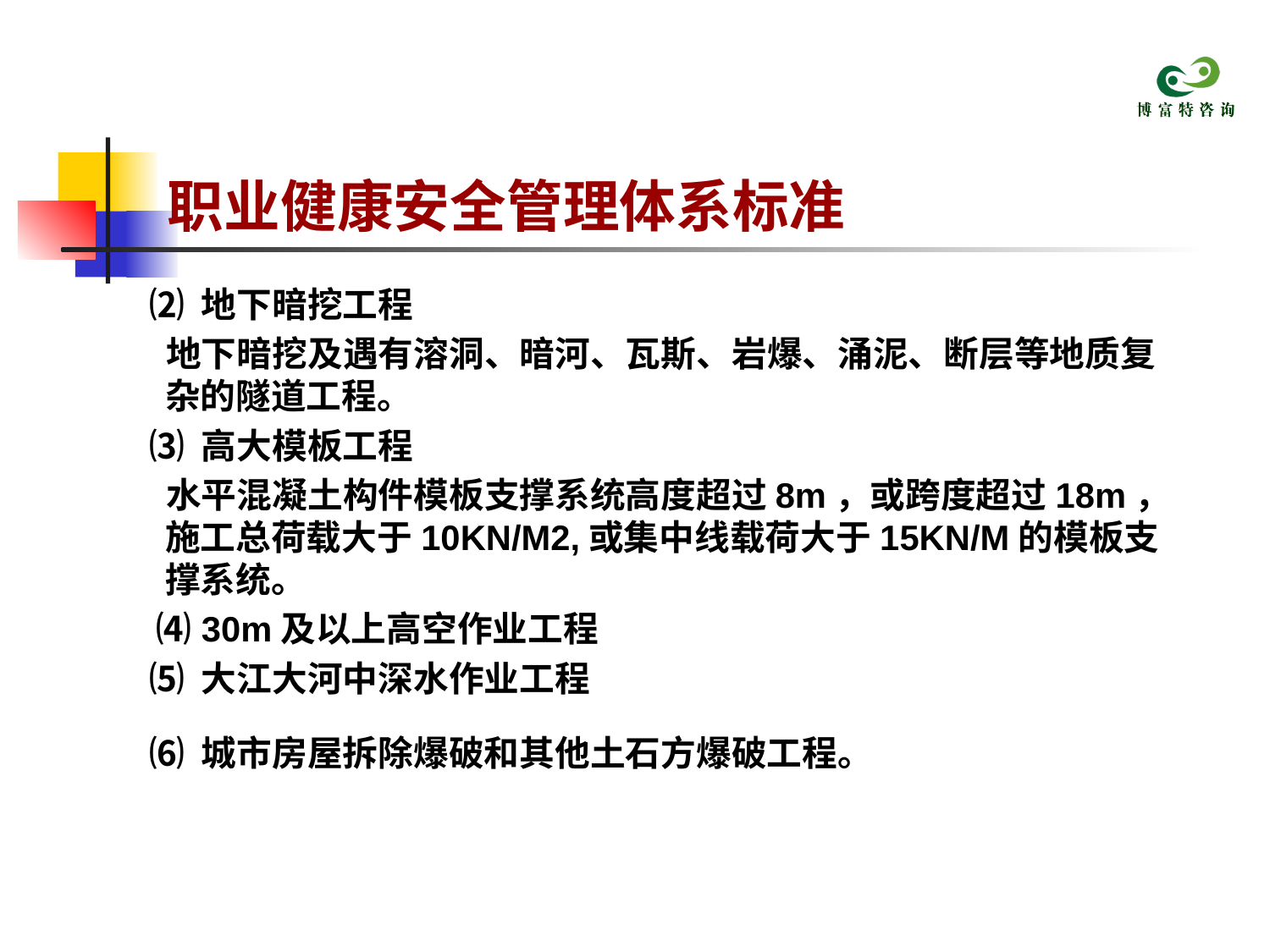

# 职业健康安全管理体系标准
    ⑵ 地下暗挖工程
     地下暗挖及遇有溶洞、暗河、瓦斯、岩爆、涌泥、断层等地质复杂的隧道工程。
    ⑶ 高大模板工程
     水平混凝土构件模板支撑系统高度超过8m，或跨度超过18m，施工总荷载大于10KN/M2,或集中线载荷大于15KN/M的模板支撑系统。
    ⑷ 30m及以上高空作业工程
    ⑸ 大江大河中深水作业工程
    ⑹ 城市房屋拆除爆破和其他土石方爆破工程。
113